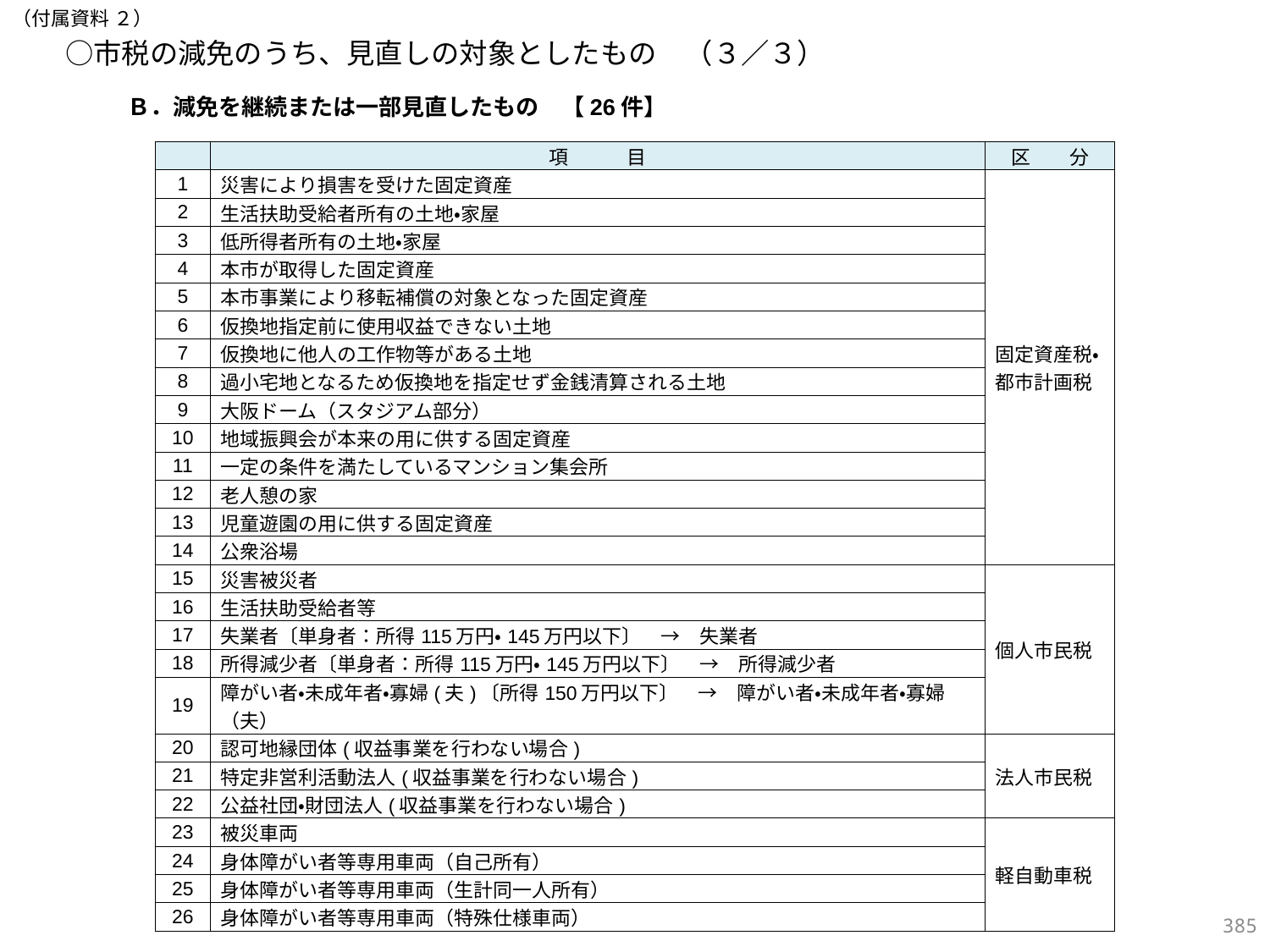

（付属資料 ２）
　○市税の減免のうち、見直しの対象としたもの　（３／３）
Ｂ．減免を継続または一部見直したもの　【26件】
|  | 項　　　目 | 区　　分 |
| --- | --- | --- |
| 1 | 災害により損害を受けた固定資産 | 固定資産税・都市計画税 |
| 2 | 生活扶助受給者所有の土地・家屋 |  |
| 3 | 低所得者所有の土地・家屋 |  |
| 4 | 本市が取得した固定資産 |  |
| 5 | 本市事業により移転補償の対象となった固定資産 |  |
| 6 | 仮換地指定前に使用収益できない土地 |  |
| 7 | 仮換地に他人の工作物等がある土地 |  |
| 8 | 過小宅地となるため仮換地を指定せず金銭清算される土地 |  |
| 9 | 大阪ドーム（スタジアム部分） |  |
| 10 | 地域振興会が本来の用に供する固定資産 |  |
| 11 | 一定の条件を満たしているマンション集会所 |  |
| 12 | 老人憩の家 |  |
| 13 | 児童遊園の用に供する固定資産 |  |
| 14 | 公衆浴場 |  |
| 15 | 災害被災者 | 個人市民税 |
| 16 | 生活扶助受給者等 |  |
| 17 | 失業者〔単身者：所得115万円・145万円以下〕　→　失業者 |  |
| 18 | 所得減少者〔単身者：所得115万円・145万円以下〕　→　所得減少者 |  |
| 19 | 障がい者・未成年者・寡婦(夫)〔所得150万円以下〕　→　障がい者・未成年者・寡婦（夫） |  |
| 20 | 認可地縁団体(収益事業を行わない場合) | 法人市民税 |
| 21 | 特定非営利活動法人(収益事業を行わない場合) |  |
| 22 | 公益社団・財団法人(収益事業を行わない場合) |  |
| 23 | 被災車両 | 軽自動車税 |
| 24 | 身体障がい者等専用車両（自己所有） |  |
| 25 | 身体障がい者等専用車両（生計同一人所有） |  |
| 26 | 身体障がい者等専用車両（特殊仕様車両） |  |
385